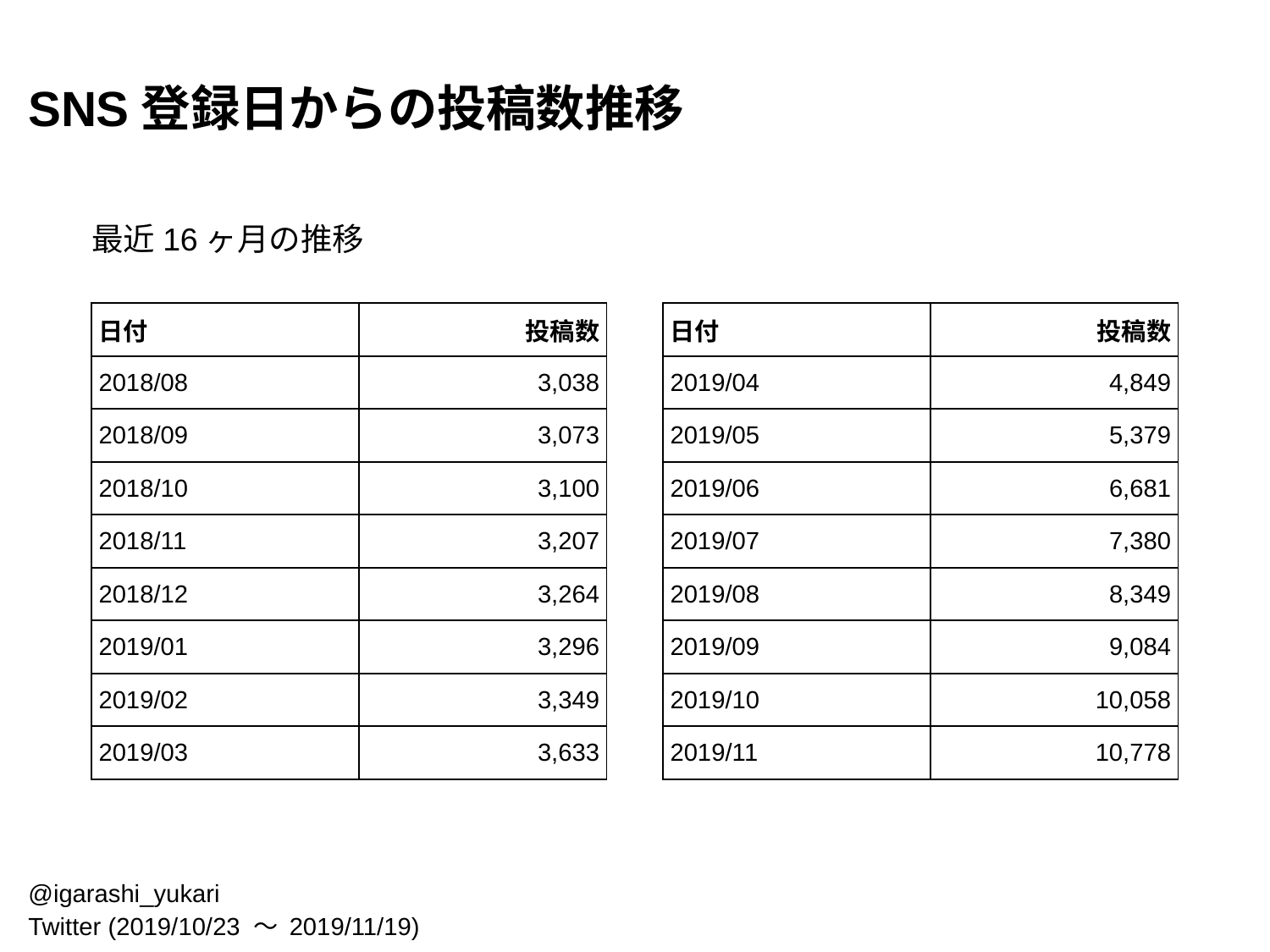

SNS登録日からの投稿数推移
最近16ヶ月の推移
| 日付 | 投稿数 |
| --- | --- |
| 2018/08 | 3,038 |
| 2018/09 | 3,073 |
| 2018/10 | 3,100 |
| 2018/11 | 3,207 |
| 2018/12 | 3,264 |
| 2019/01 | 3,296 |
| 2019/02 | 3,349 |
| 2019/03 | 3,633 |
| 日付 | 投稿数 |
| --- | --- |
| 2019/04 | 4,849 |
| 2019/05 | 5,379 |
| 2019/06 | 6,681 |
| 2019/07 | 7,380 |
| 2019/08 | 8,349 |
| 2019/09 | 9,084 |
| 2019/10 | 10,058 |
| 2019/11 | 10,778 |
@igarashi_yukari
Twitter (2019/10/23 〜 2019/11/19)